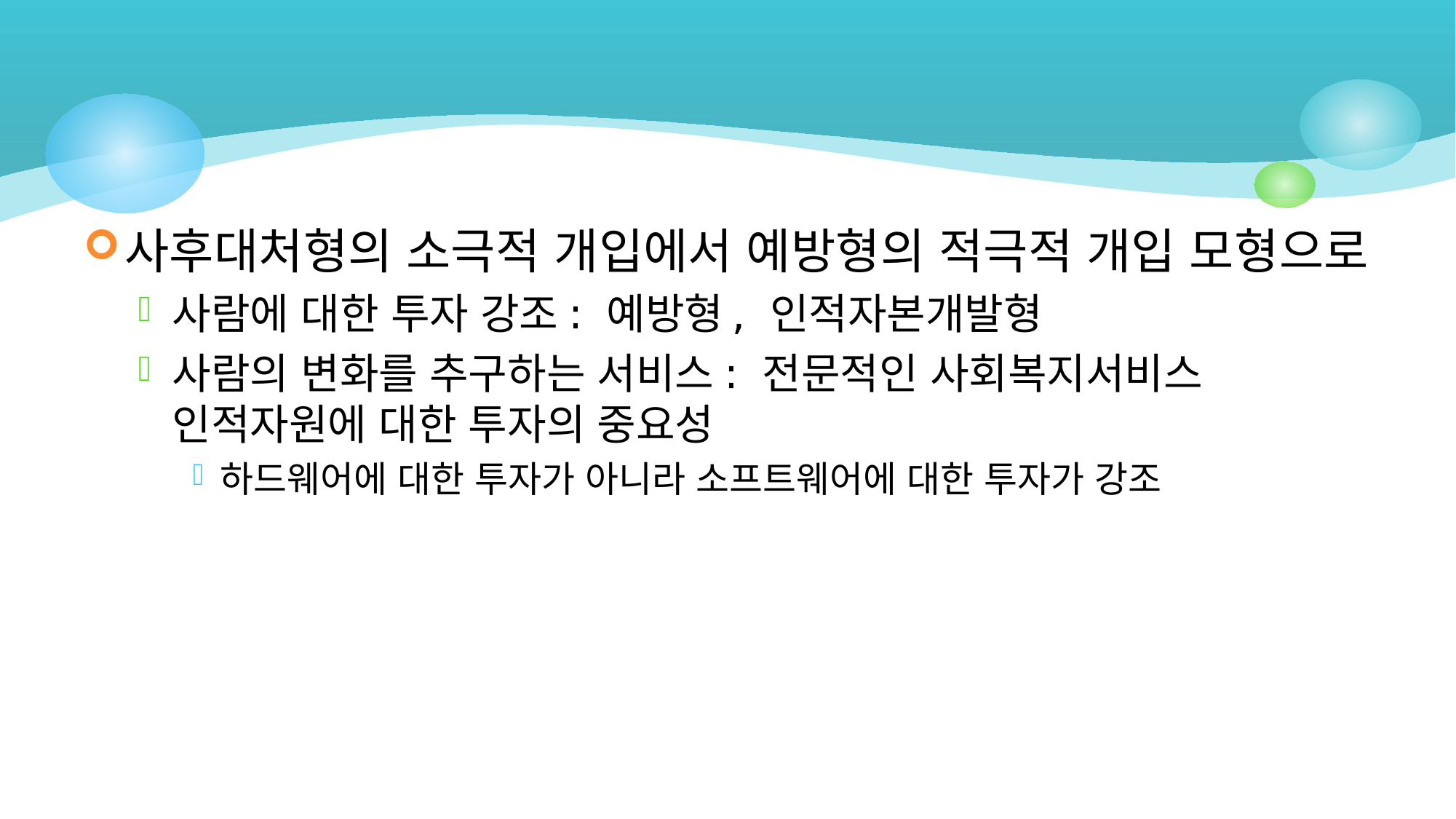

#
사후대처형의 소극적 개입에서 예방형의 적극적 개입 모형으로
사람에 대한 투자 강조: 예방형, 인적자본개발형
사람의 변화를 추구하는 서비스: 전문적인 사회복지서비스 인적자원에 대한 투자의 중요성
하드웨어에 대한 투자가 아니라 소프트웨어에 대한 투자가 강조